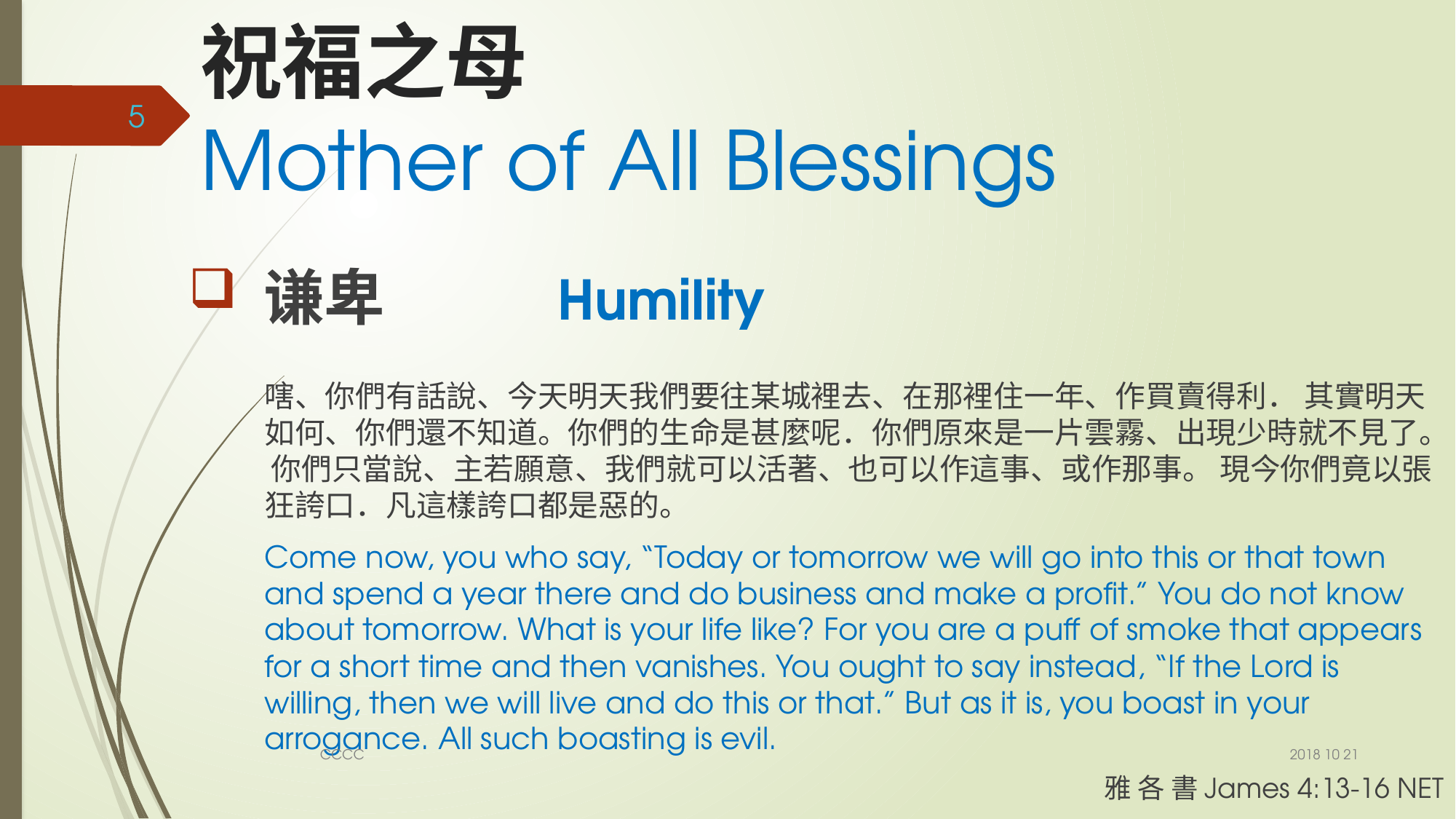

# 祝福之母 Mother of All Blessings
5
 谦卑		Humility

嗐、你們有話說、今天明天我們要往某城裡去、在那裡住一年、作買賣得利． 其實明天如何、你們還不知道。你們的生命是甚麼呢．你們原來是一片雲霧、出現少時就不見了。 你們只當說、主若願意、我們就可以活著、也可以作這事、或作那事。 現今你們竟以張狂誇口．凡這樣誇口都是惡的。
Come now, you who say, “Today or tomorrow we will go into this or that town and spend a year there and do business and make a profit.” You do not know about tomorrow. What is your life like? For you are a puff of smoke that appears for a short time and then vanishes. You ought to say instead, “If the Lord is willing, then we will live and do this or that.” But as it is, you boast in your arrogance. All such boasting is evil.
雅 各 書James 4:13-16 NET
2018 10 21
CCCC